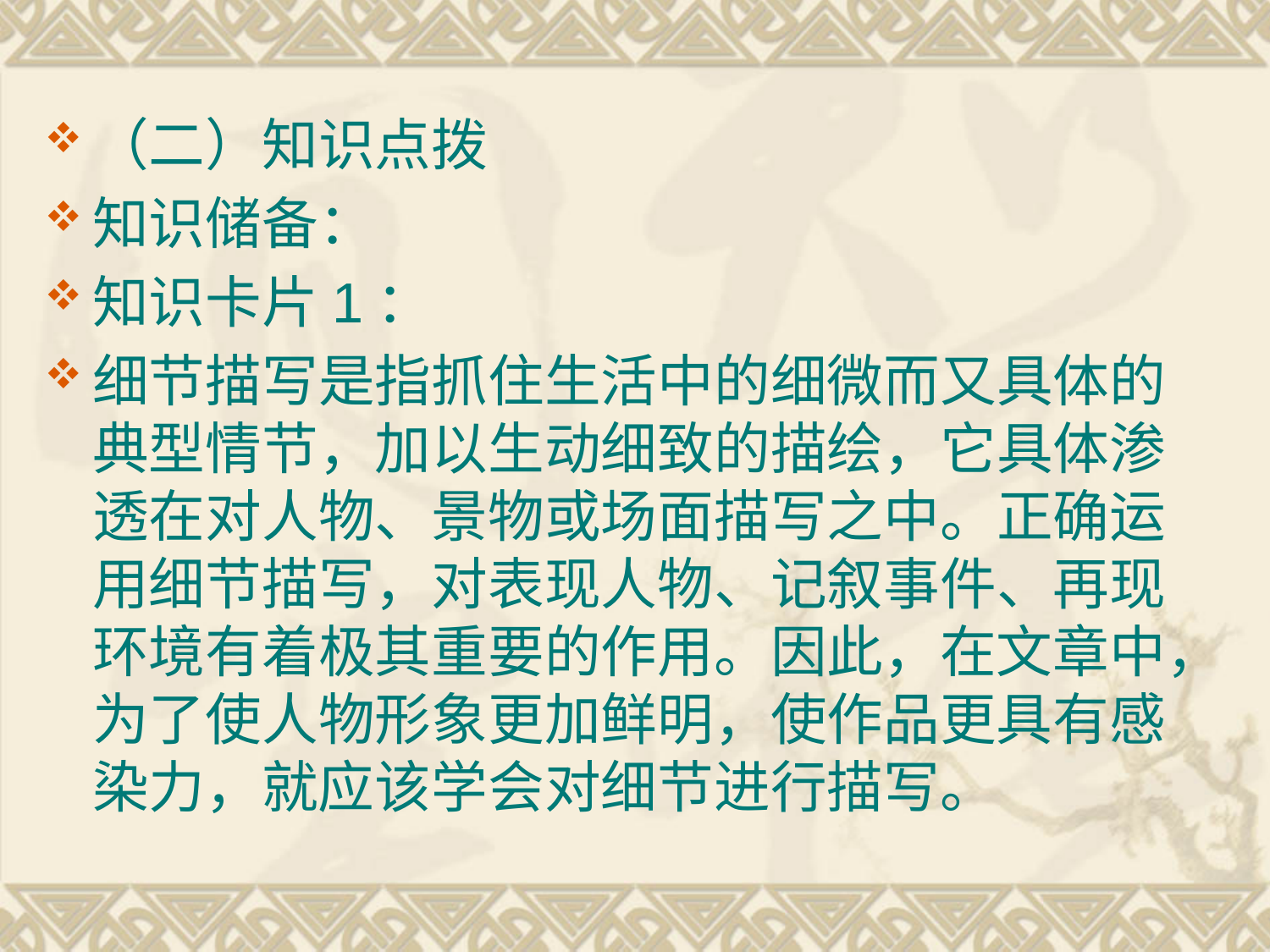

（二）知识点拨
知识储备：
知识卡片1：
细节描写是指抓住生活中的细微而又具体的典型情节，加以生动细致的描绘，它具体渗透在对人物、景物或场面描写之中。正确运用细节描写，对表现人物、记叙事件、再现环境有着极其重要的作用。因此，在文章中，为了使人物形象更加鲜明，使作品更具有感染力，就应该学会对细节进行描写。